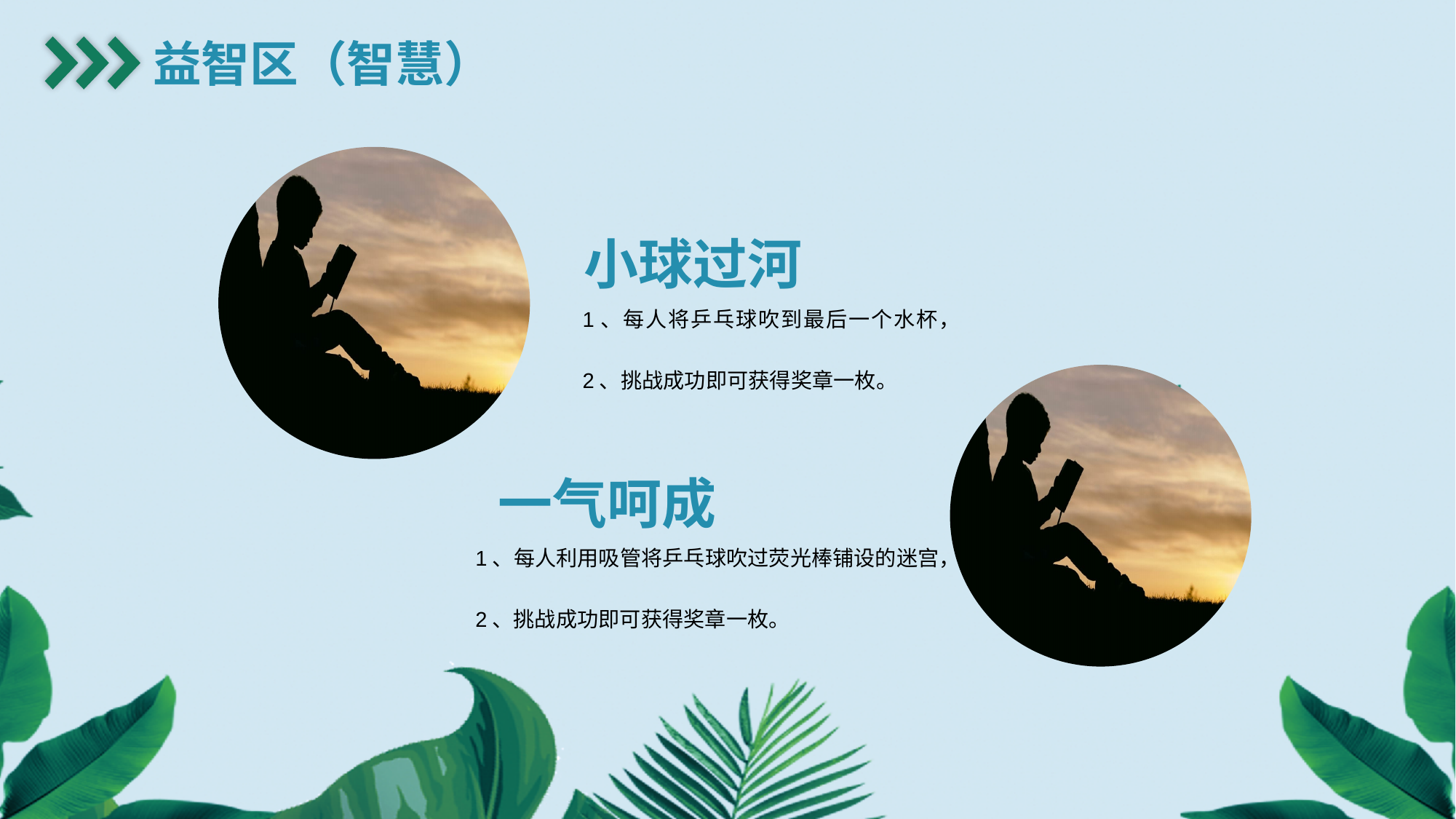

益智区（智慧）

小球过河
1、每人将乒乓球吹到最后一个水杯，
2、挑战成功即可获得奖章一枚。

一气呵成
1、每人利用吸管将乒乓球吹过荧光棒铺设的迷宫，
2、挑战成功即可获得奖章一枚。